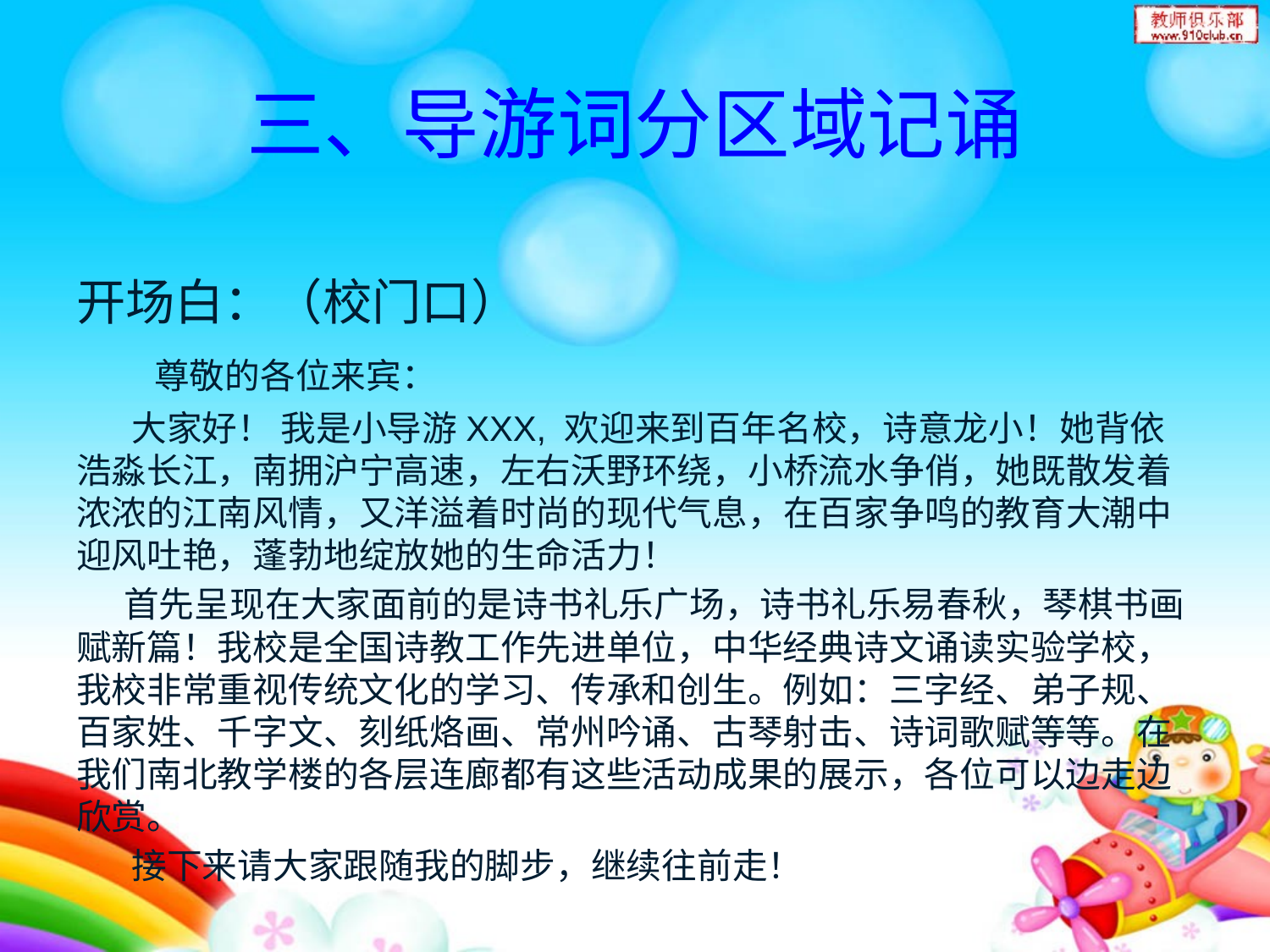

# 三、导游词分区域记诵
开场白：（校门口）
      尊敬的各位来宾：
      大家好！ 我是小导游XXX, 欢迎来到百年名校，诗意龙小！她背依浩淼长江，南拥沪宁高速，左右沃野环绕，小桥流水争俏，她既散发着浓浓的江南风情，又洋溢着时尚的现代气息，在百家争鸣的教育大潮中迎风吐艳，蓬勃地绽放她的生命活力！
     首先呈现在大家面前的是诗书礼乐广场，诗书礼乐易春秋，琴棋书画赋新篇！我校是全国诗教工作先进单位，中华经典诗文诵读实验学校，我校非常重视传统文化的学习、传承和创生。例如：三字经、弟子规、百家姓、千字文、刻纸烙画、常州吟诵、古琴射击、诗词歌赋等等。在我们南北教学楼的各层连廊都有这些活动成果的展示，各位可以边走边欣赏。
      接下来请大家跟随我的脚步，继续往前走！